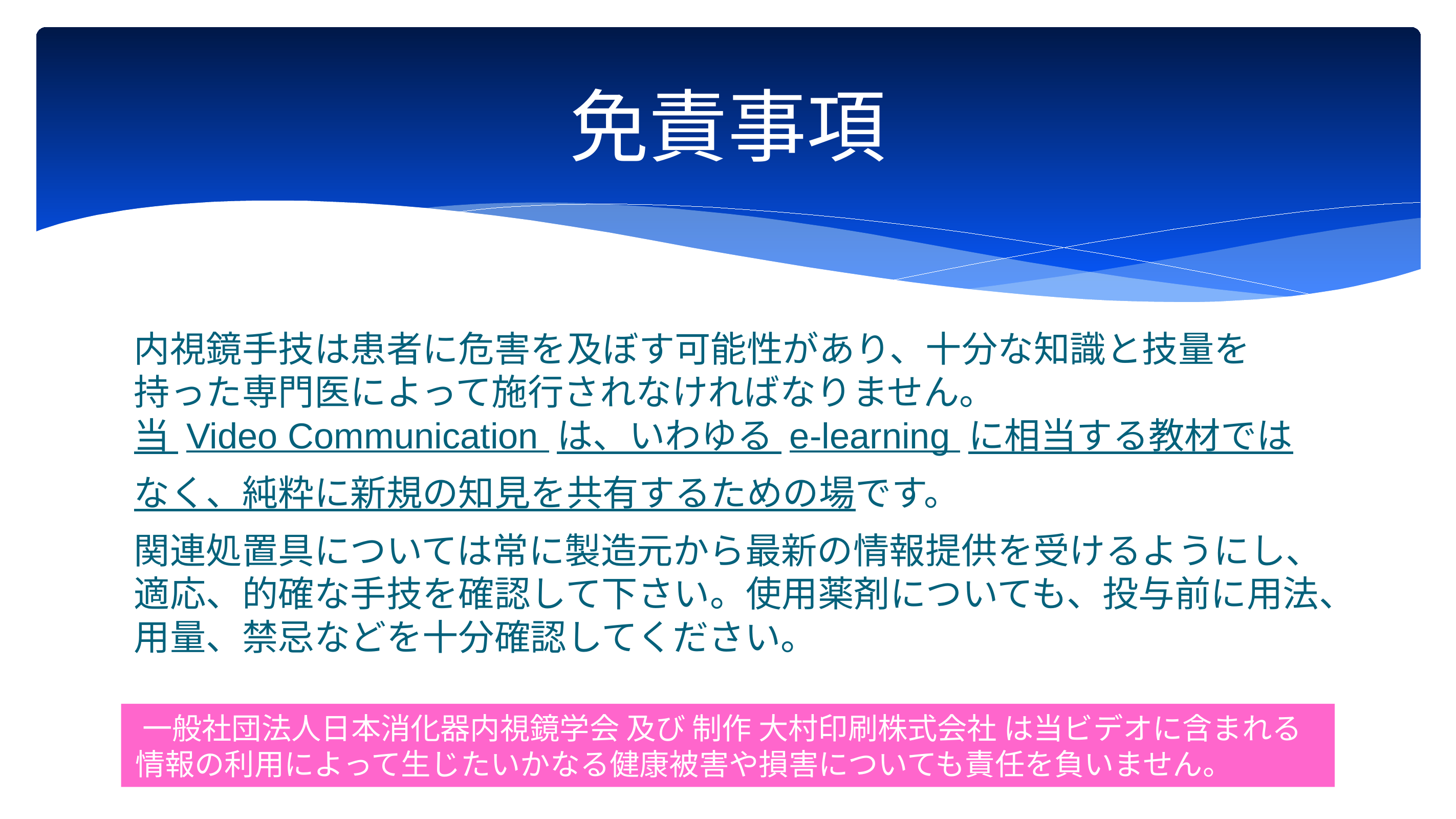

# 免責事項
内視鏡手技は患者に危害を及ぼす可能性があり、十分な知識と技量を
持った専門医によって施行されなければなりません。
当 Video Communication は、いわゆる e-learning に相当する教材では
なく、純粋に新規の知見を共有するための場です。
関連処置具については常に製造元から最新の情報提供を受けるようにし、適応、的確な手技を確認して下さい。使用薬剤についても、投与前に用法、用量、禁忌などを十分確認してください。
 一般社団法人日本消化器内視鏡学会 及び 制作 大村印刷株式会社 は当ビデオに含まれる
 情報の利用によって生じたいかなる健康被害や損害についても責任を負いません。